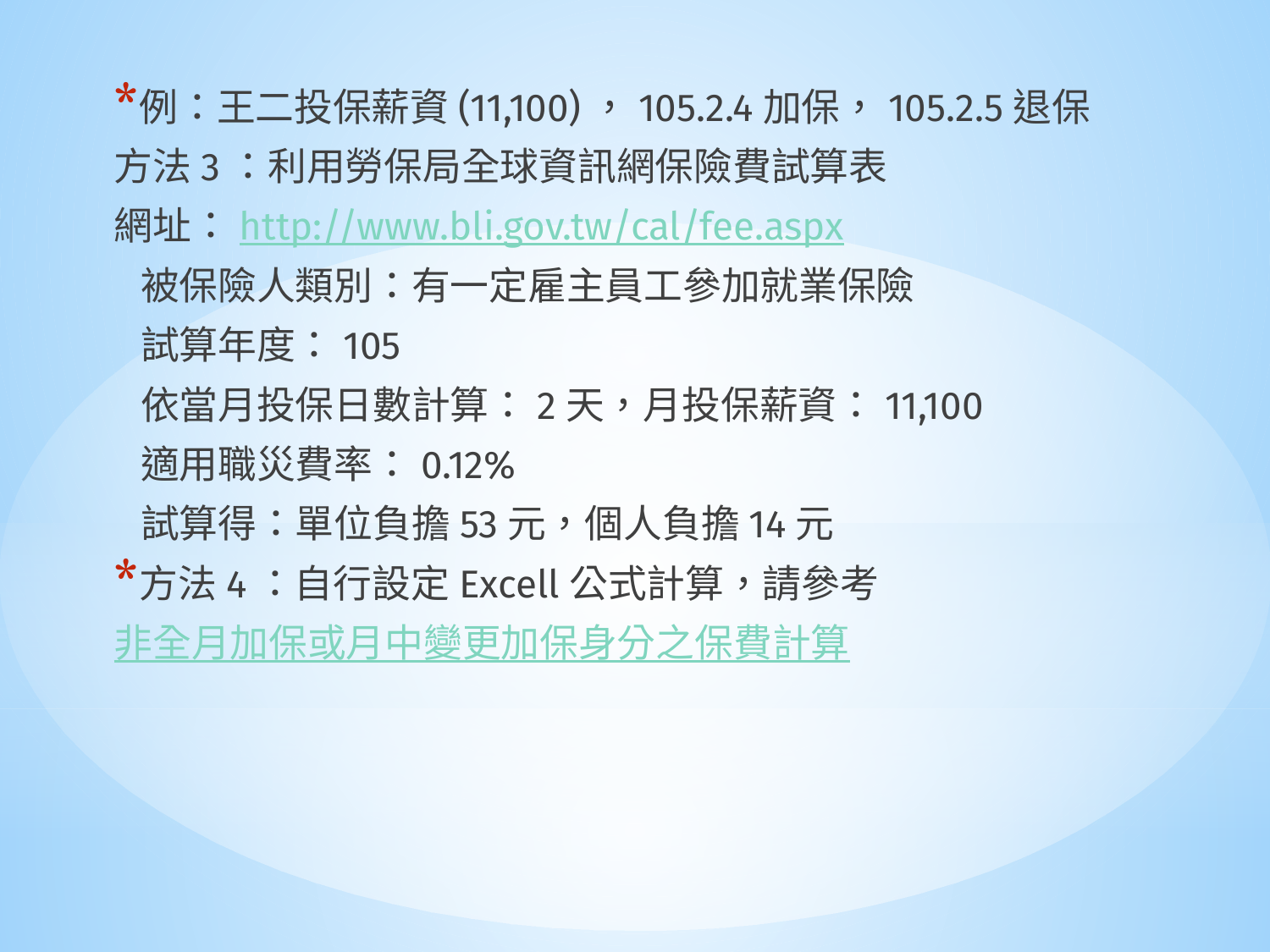

例：王二投保薪資(11,100)，105.2.4加保，105.2.5退保
方法3：利用勞保局全球資訊網保險費試算表
網址：http://www.bli.gov.tw/cal/fee.aspx
  被保險人類別：有一定雇主員工參加就業保險
  試算年度：105
  依當月投保日數計算：2天，月投保薪資：11,100
  適用職災費率：0.12%
  試算得：單位負擔53元，個人負擔14元
方法4：自行設定Excell公式計算，請參考
非全月加保或月中變更加保身分之保費計算